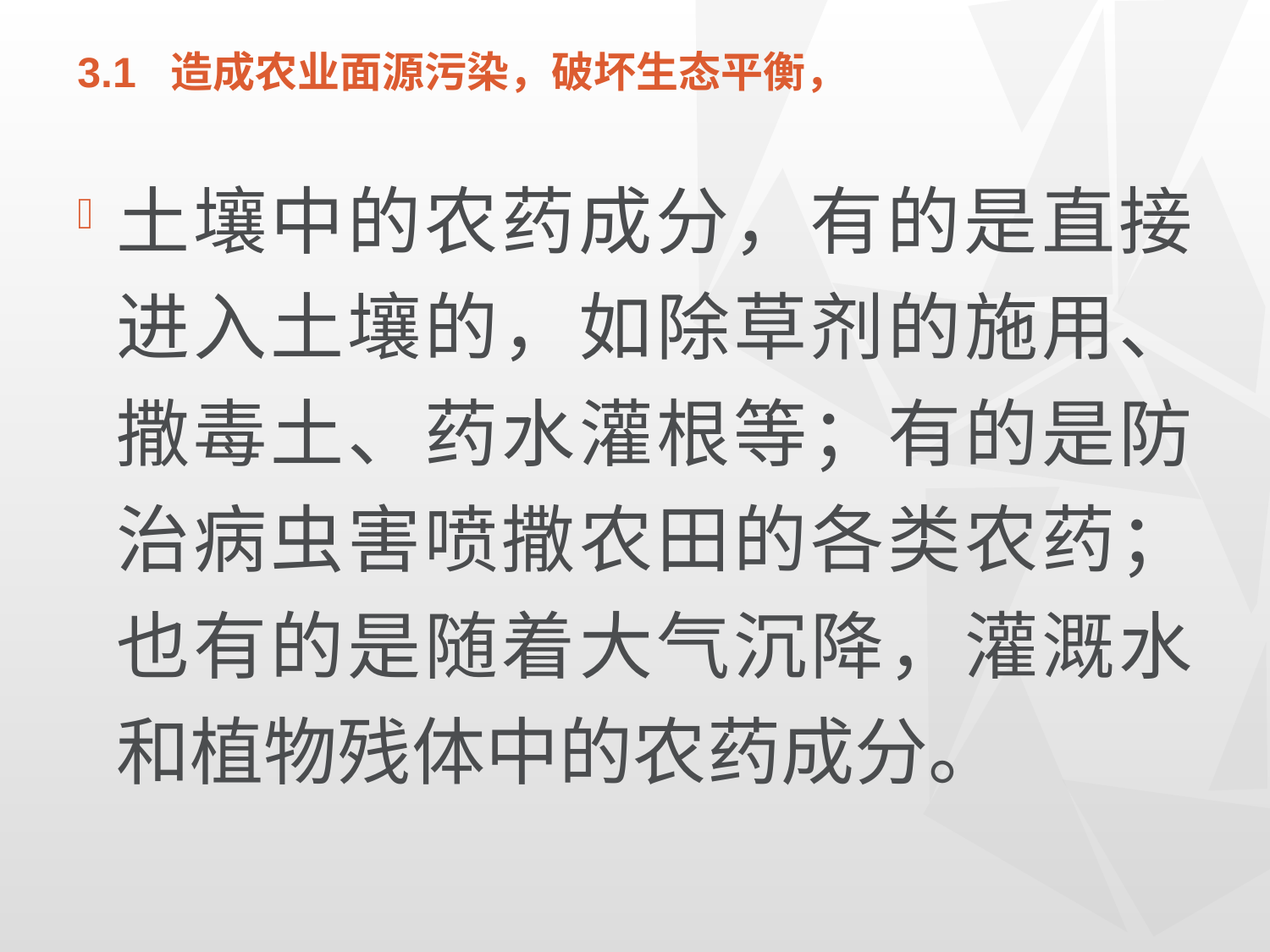

# 3.1  造成农业面源污染，破坏生态平衡，
土壤中的农药成分，有的是直接进入土壤的，如除草剂的施用、撒毒土、药水灌根等；有的是防治病虫害喷撒农田的各类农药；也有的是随着大气沉降，灌溉水和植物残体中的农药成分。